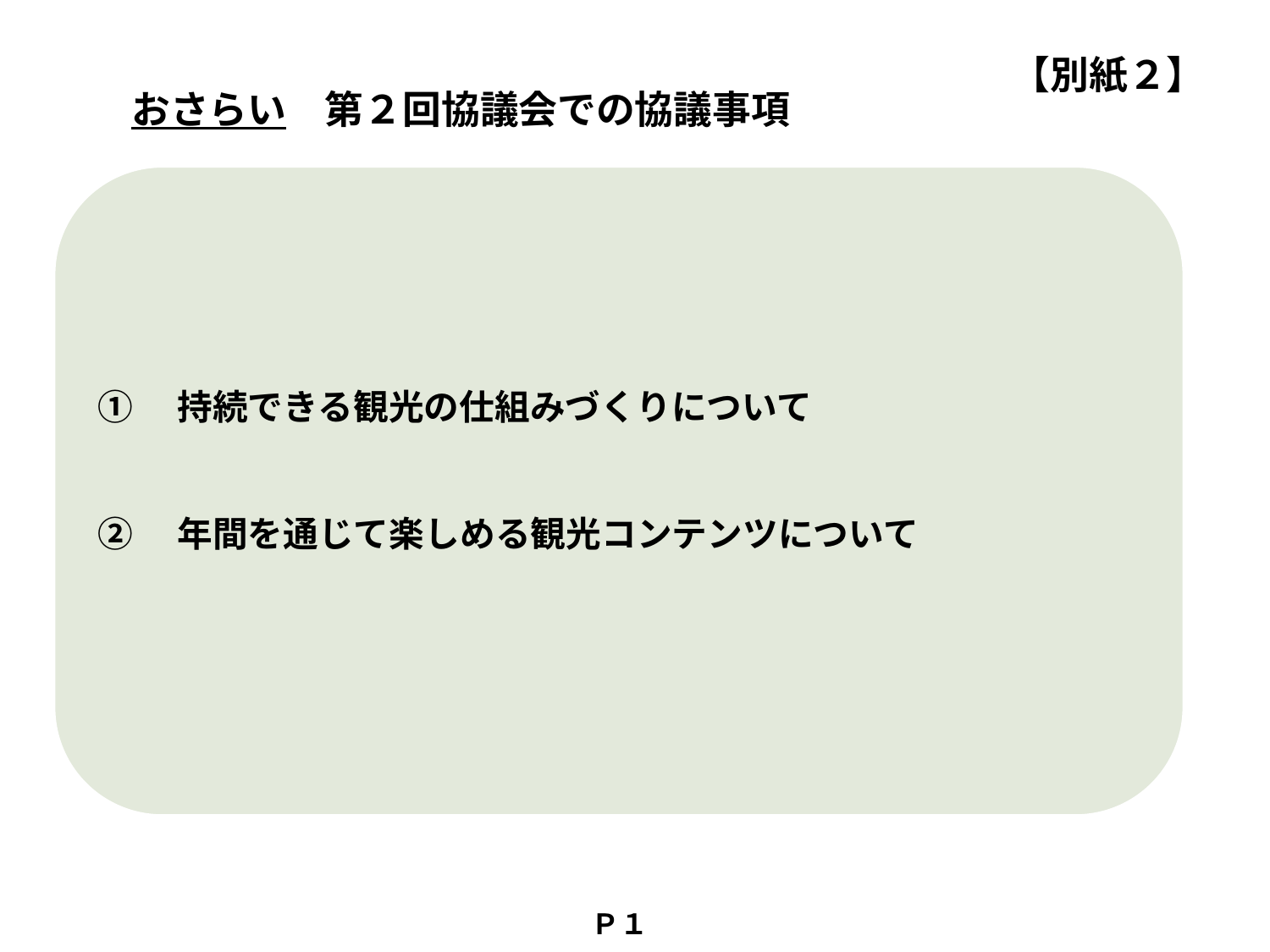

【別紙２】
おさらい　第２回協議会での協議事項
①　持続できる観光の仕組みづくりについて

②　年間を通じて楽しめる観光コンテンツについて

Ｐ１